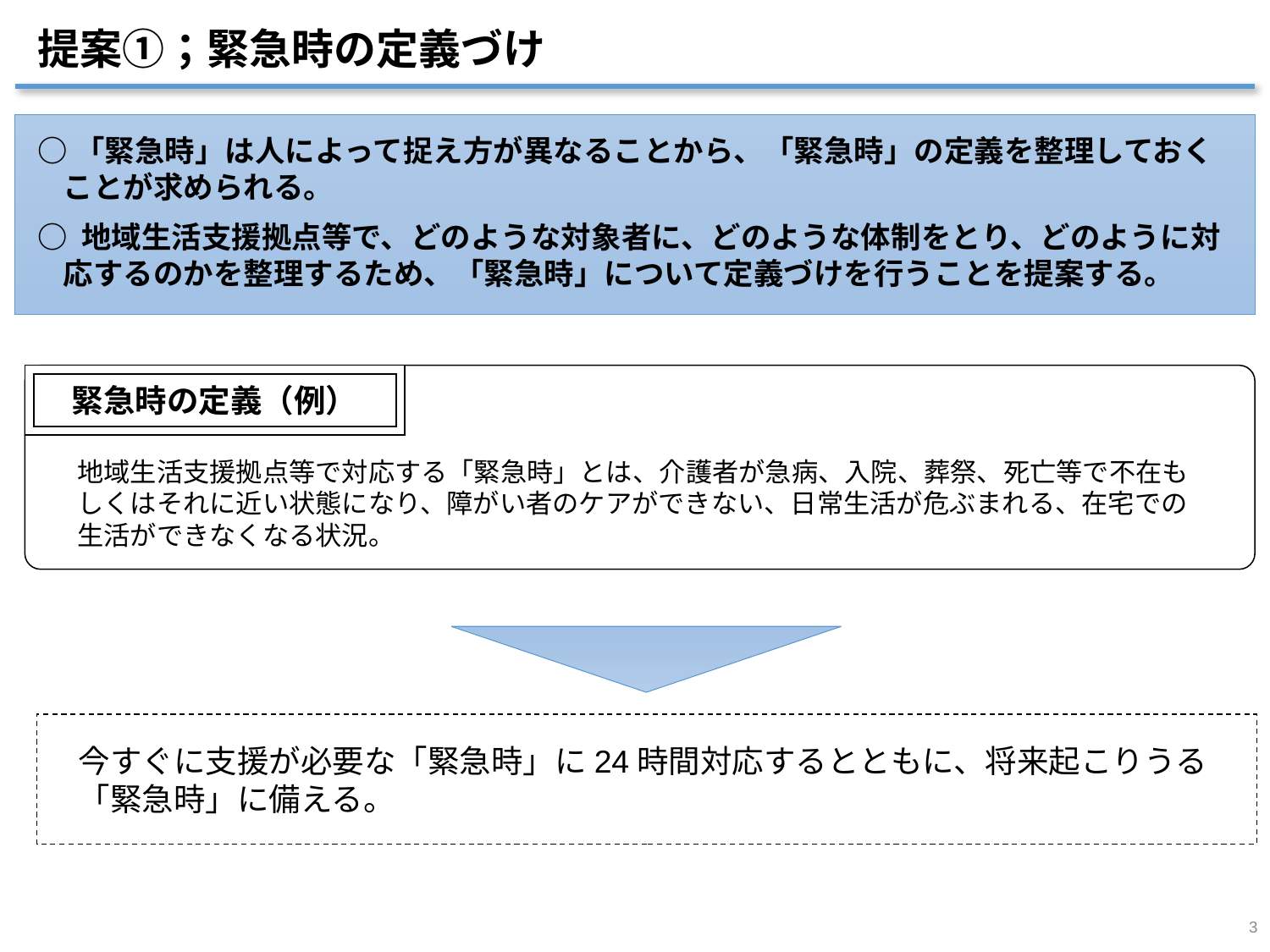

提案①；緊急時の定義づけ

○「緊急時」は人によって捉え方が異なることから、「緊急時」の定義を整理しておくことが求められる。
○ 地域生活支援拠点等で、どのような対象者に、どのような体制をとり、どのように対応するのかを整理するため、「緊急時」について定義づけを行うことを提案する。
緊急時の定義（例）

地域生活支援拠点等で対応する「緊急時」とは、介護者が急病、入院、葬祭、死亡等で不在もしくはそれに近い状態になり、障がい者のケアができない、日常生活が危ぶまれる、在宅での生活ができなくなる状況。

今すぐに支援が必要な「緊急時」に24時間対応するとともに、将来起こりうる「緊急時」に備える。

3